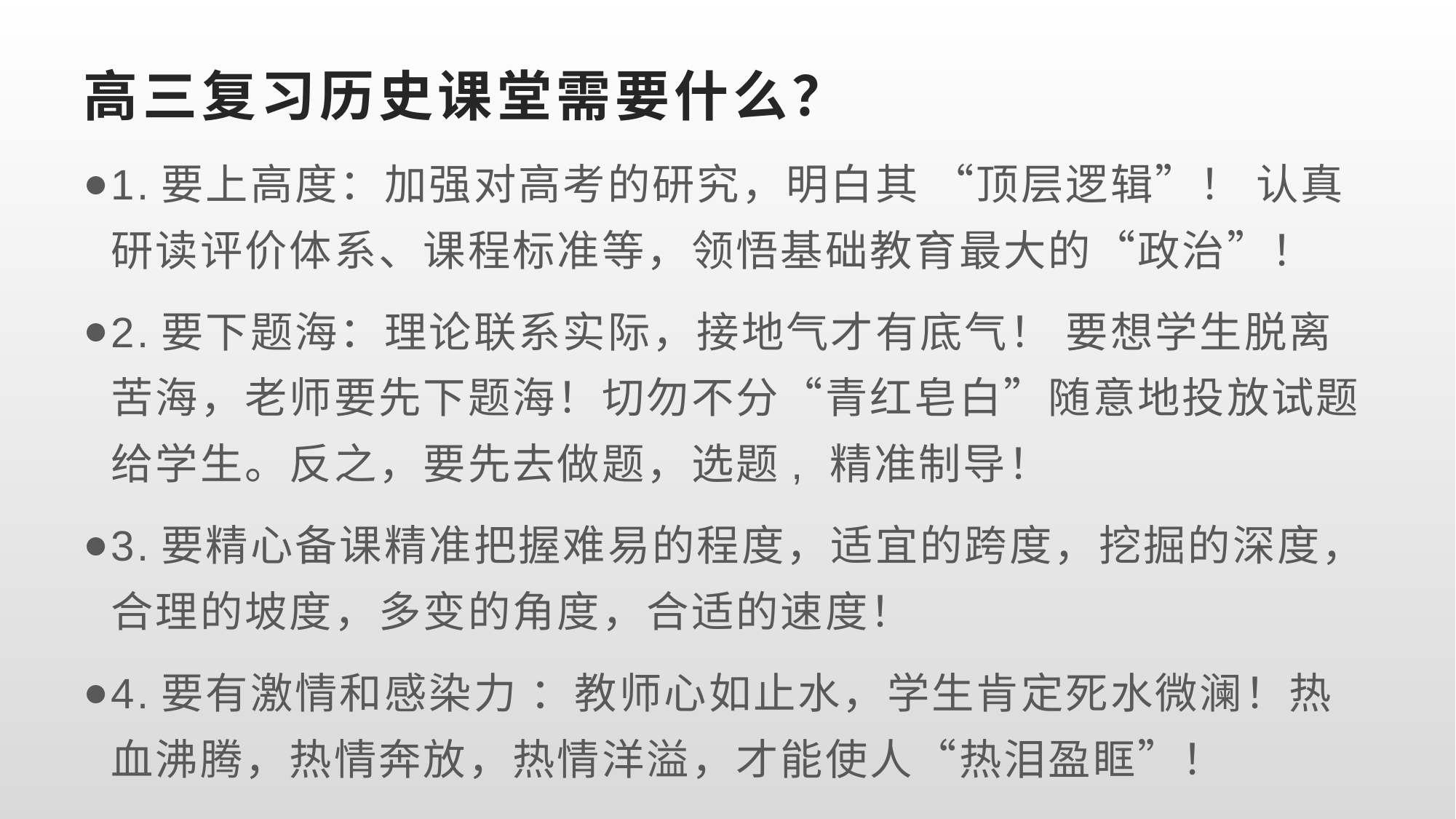

# 高三复习历史课堂需要什么？
1.要上高度：加强对高考的研究，明白其 “顶层逻辑”！ 认真研读评价体系、课程标准等，领悟基础教育最大的“政治”！
2.要下题海：理论联系实际，接地气才有底气！ 要想学生脱离苦海，老师要先下题海！切勿不分“青红皂白”随意地投放试题给学生。反之，要先去做题，选题, 精准制导！
3.要精心备课精准把握难易的程度，适宜的跨度，挖掘的深度，合理的坡度，多变的角度，合适的速度！
4.要有激情和感染力 ：教师心如止水，学生肯定死水微澜！热血沸腾，热情奔放，热情洋溢，才能使人“热泪盈眶”！